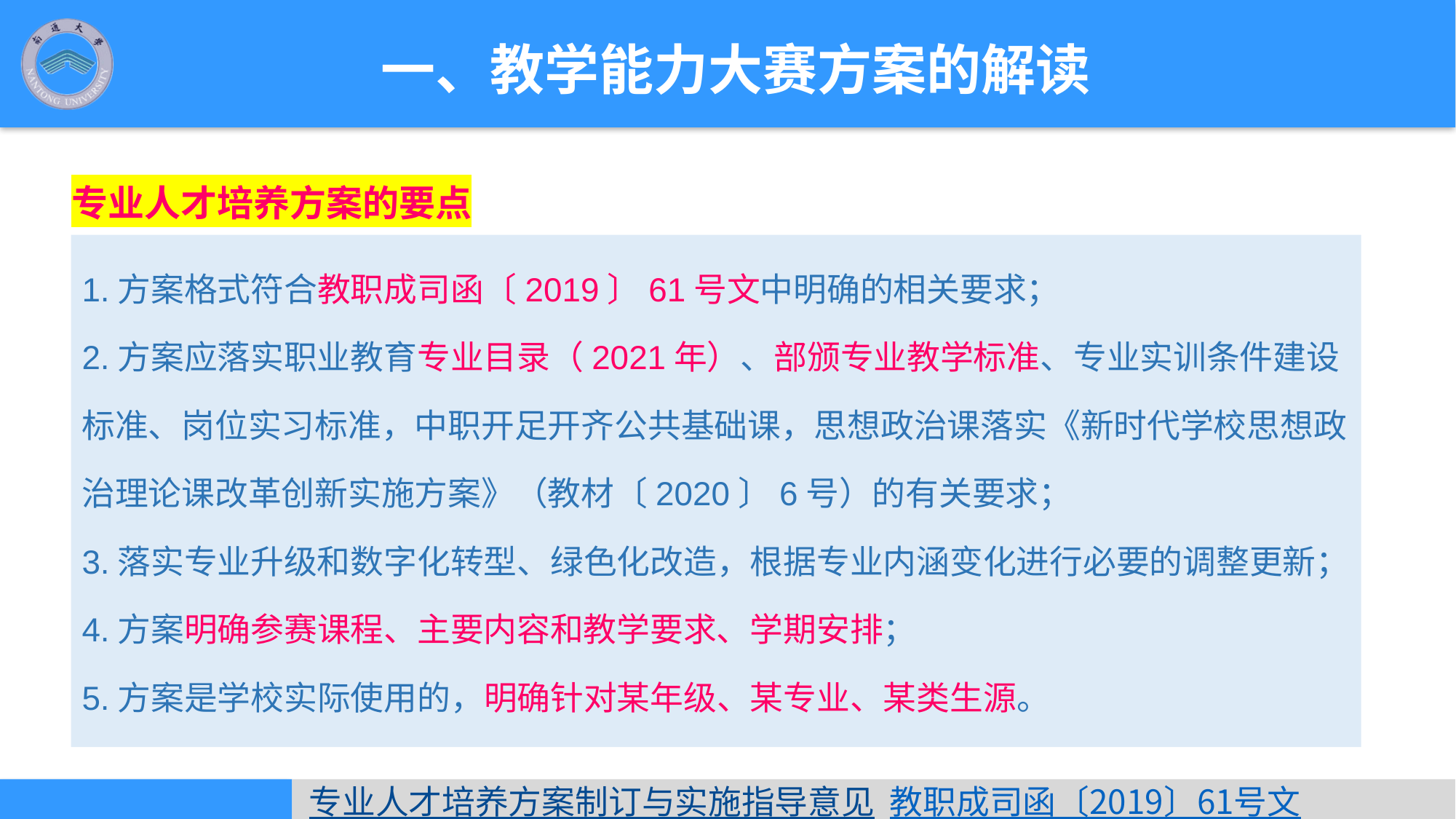

一、教学能力大赛方案的解读

专业人才培养方案的要点
1.方案格式符合教职成司函〔2019〕61号文中明确的相关要求；
2.方案应落实职业教育专业目录（2021年）、部颁专业教学标准、专业实训条件建设标准、岗位实习标准，中职开足开齐公共基础课，思想政治课落实《新时代学校思想政治理论课改革创新实施方案》（教材〔2020〕6号）的有关要求；
3.落实专业升级和数字化转型、绿色化改造，根据专业内涵变化进行必要的调整更新；4.方案明确参赛课程、主要内容和教学要求、学期安排；
5.方案是学校实际使用的，明确针对某年级、某专业、某类生源。
专业人才培养方案制订与实施指导意见  教职成司函〔2019〕61号文